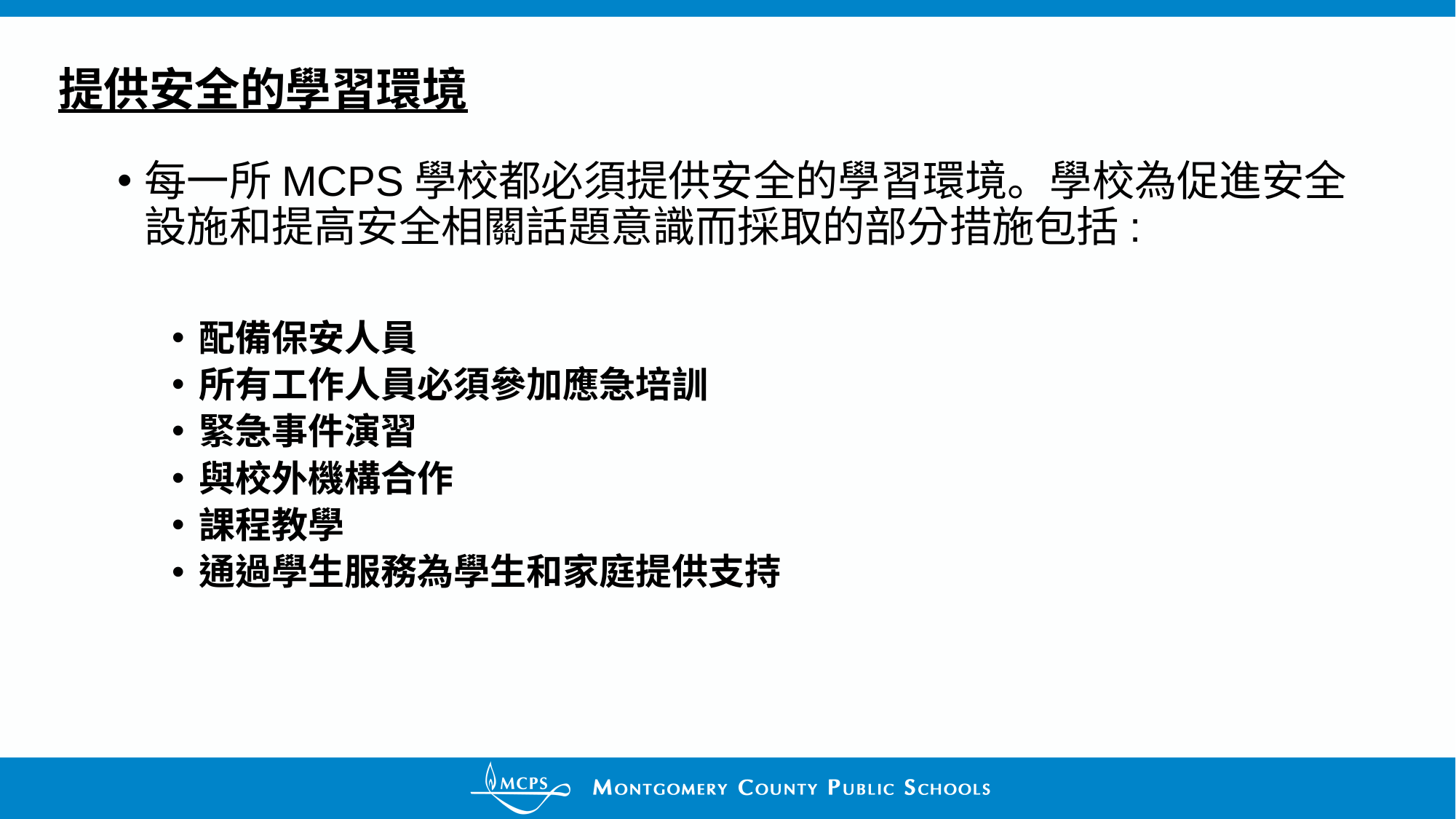

# 提供安全的學習環境
每一所MCPS學校都必須提供安全的學習環境。學校為促進安全設施和提高安全相關話題意識而採取的部分措施包括:

配備保安人員
所有工作人員必須參加應急培訓
緊急事件演習
與校外機構合作
課程教學
通過學生服務為學生和家庭提供支持